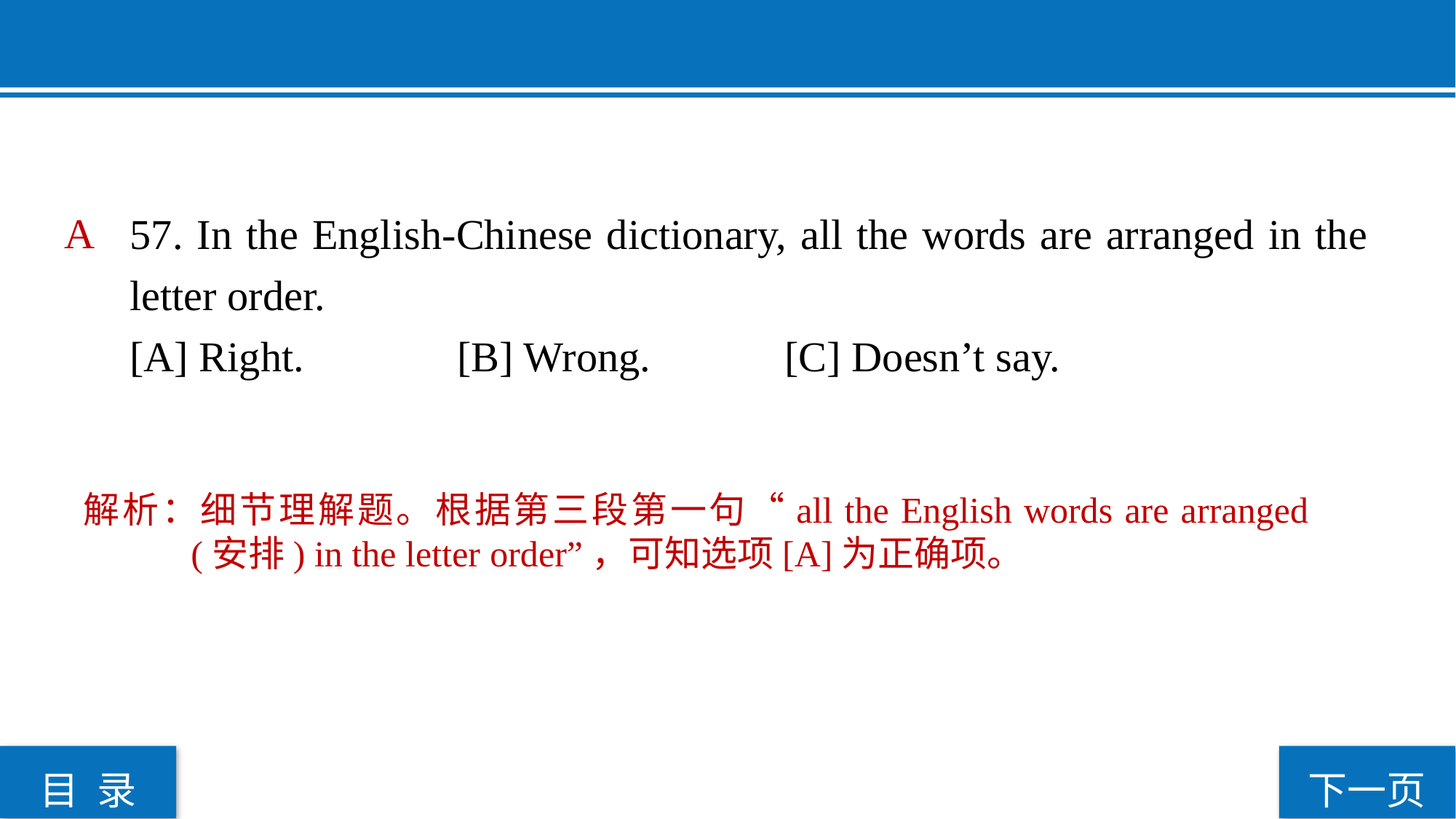

57. In the English-Chinese dictionary, all the words are arranged in the letter order.
[A] Right. 		[B] Wrong. 		[C] Doesn’t say.
A
解析：细节理解题。根据第三段第一句“all the English words are arranged (安排) in the letter order”，可知选项[A]为正确项。